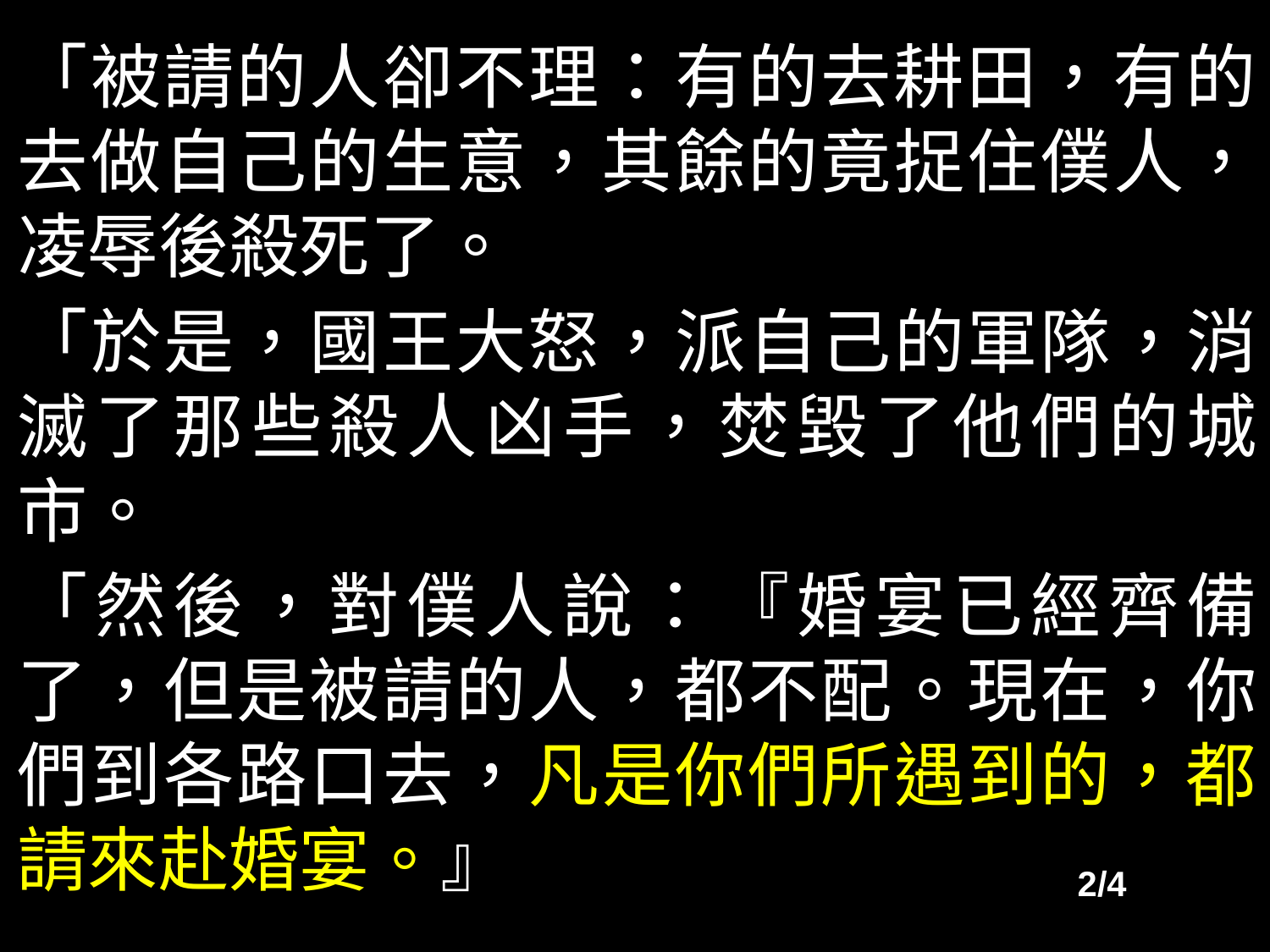

「被請的人卻不理：有的去耕田，有的去做自己的生意，其餘的竟捉住僕人，凌辱後殺死了。
「於是，國王大怒，派自己的軍隊，消滅了那些殺人凶手，焚毀了他們的城市。
「然後，對僕人說：『婚宴已經齊備了，但是被請的人，都不配。現在，你們到各路口去，凡是你們所遇到的，都請來赴婚宴。』
2/4